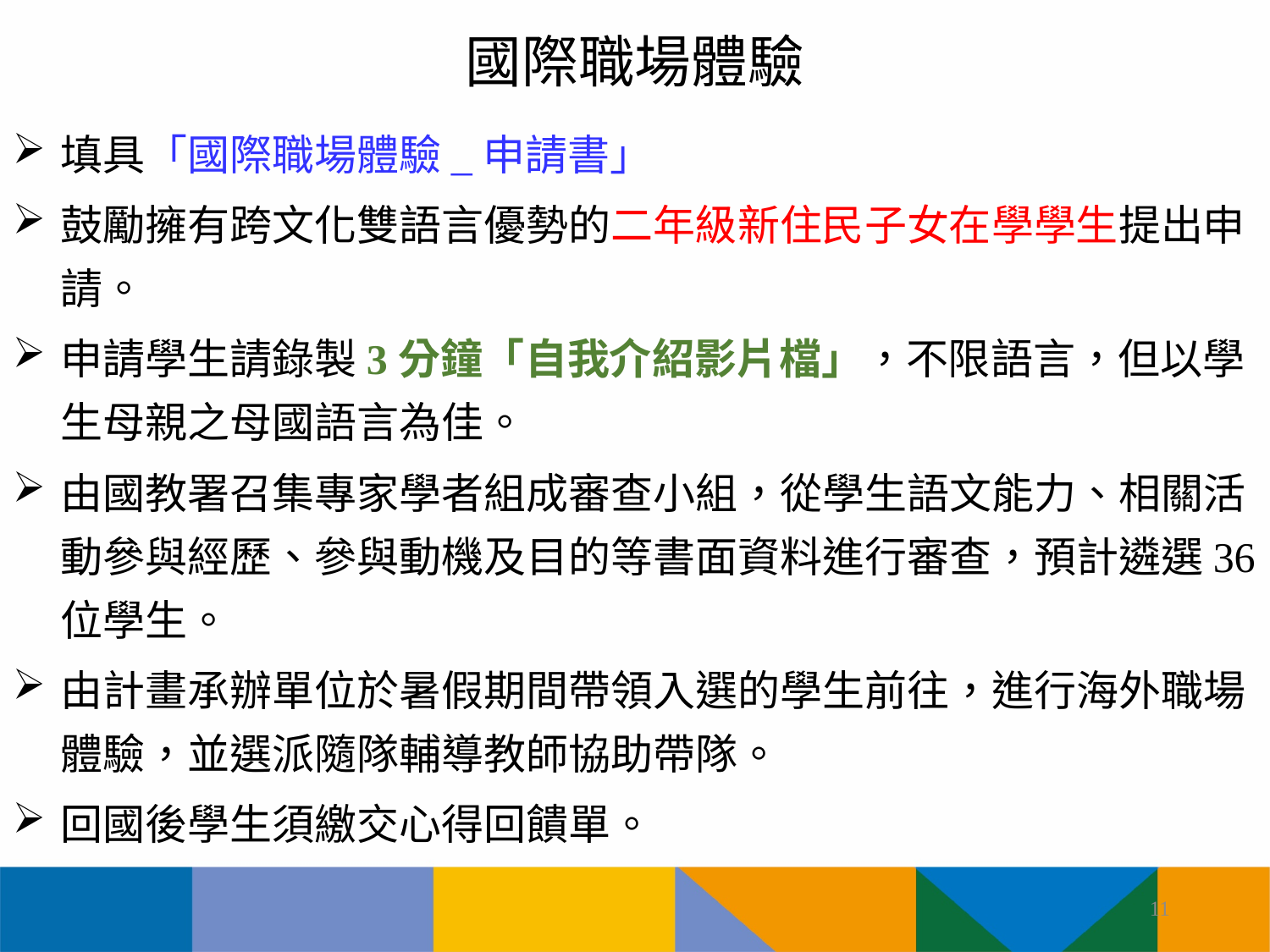

國際職場體驗
填具「國際職場體驗_申請書」
鼓勵擁有跨文化雙語言優勢的二年級新住民子女在學學生提出申請。
申請學生請錄製3分鐘「自我介紹影片檔」，不限語言，但以學生母親之母國語言為佳。
由國教署召集專家學者組成審查小組，從學生語文能力、相關活動參與經歷、參與動機及目的等書面資料進行審查，預計遴選36位學生。
由計畫承辦單位於暑假期間帶領入選的學生前往，進行海外職場體驗，並選派隨隊輔導教師協助帶隊。
回國後學生須繳交心得回饋單。
11